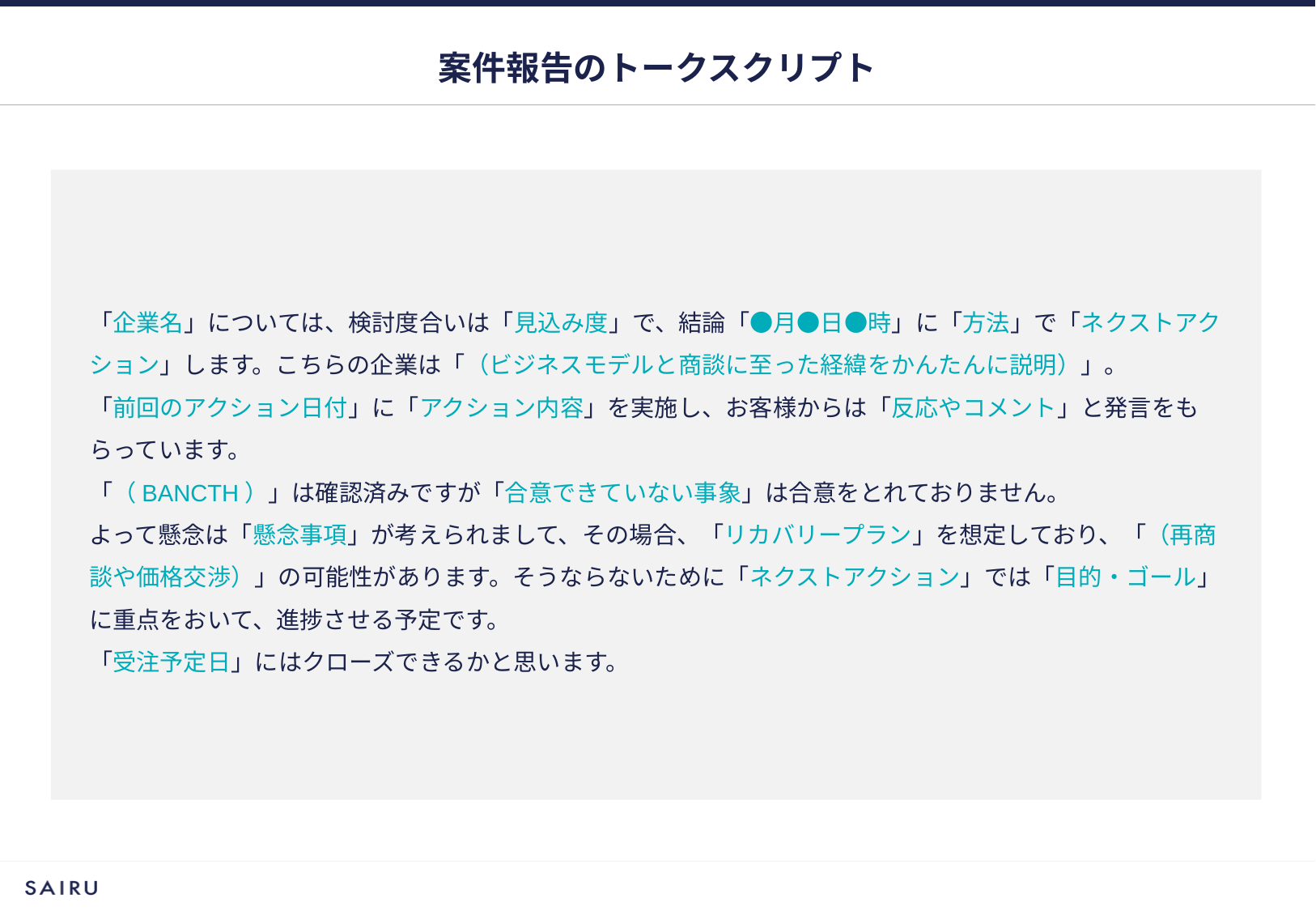

# 案件報告のトークスクリプト
「企業名」については、検討度合いは「見込み度」で、結論「●月●日●時」に「方法」で「ネクストアクション」します。こちらの企業は「（ビジネスモデルと商談に至った経緯をかんたんに説明）」。
「前回のアクション日付」に「アクション内容」を実施し、お客様からは「反応やコメント」と発言をもらっています。
「（BANCTH）」は確認済みですが「合意できていない事象」は合意をとれておりません。
よって懸念は「懸念事項」が考えられまして、その場合、「リカバリープラン」を想定しており、「（再商談や価格交渉）」の可能性があります。そうならないために「ネクストアクション」では「目的・ゴール」に重点をおいて、進捗させる予定です。
「受注予定日」にはクローズできるかと思います。